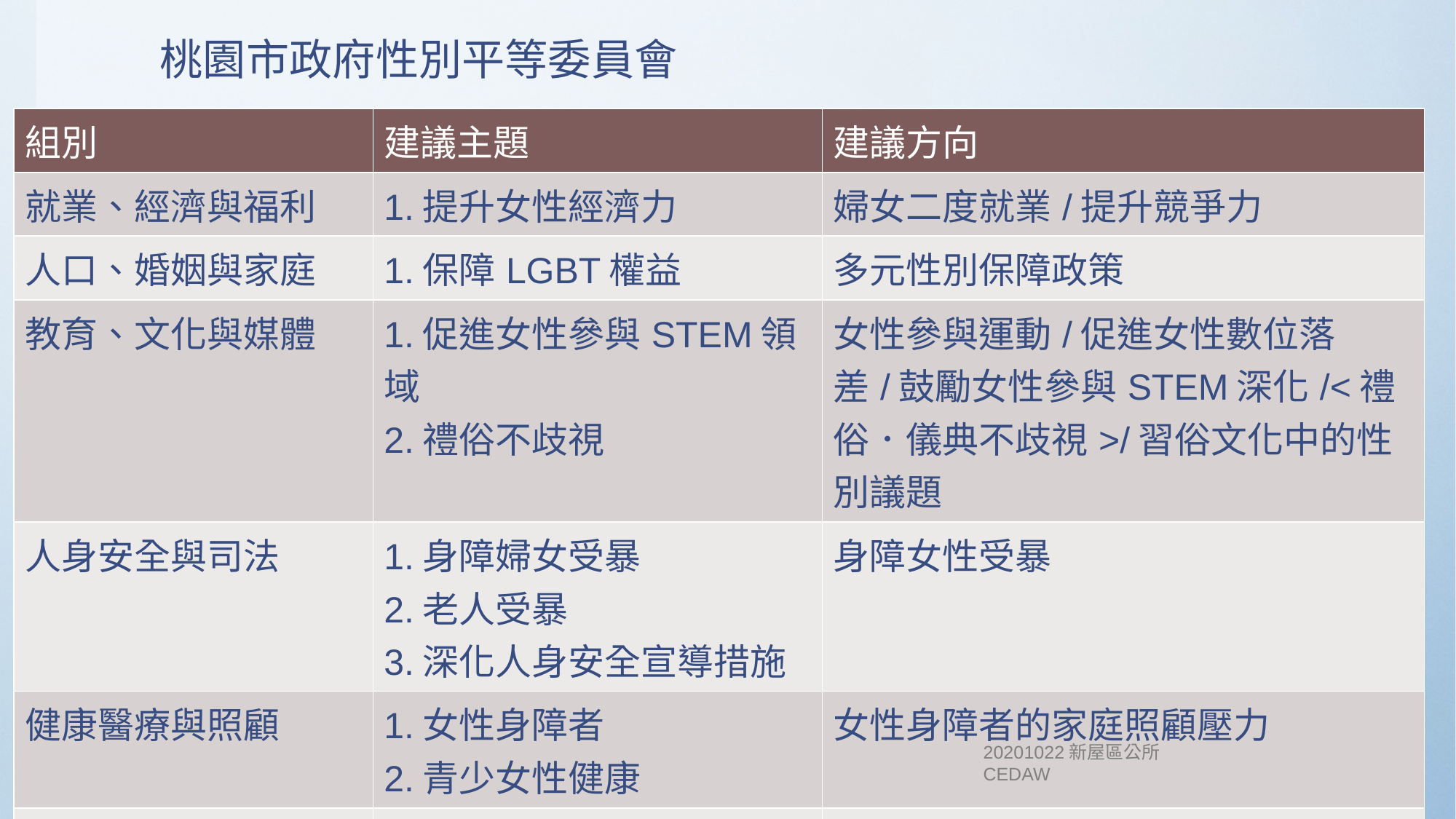

# 桃園市政府性別平等委員會
| 組別 | 建議主題 | 建議方向 |
| --- | --- | --- |
| 就業、經濟與福利 | 1.提升女性經濟力 | 婦女二度就業/提升競爭力 |
| 人口、婚姻與家庭 | 1.保障LGBT權益 | 多元性別保障政策 |
| 教育、文化與媒體 | 1.促進女性參與STEM領域 2.禮俗不歧視 | 女性參與運動/促進女性數位落差/鼓勵女性參與STEM深化/<禮俗．儀典不歧視>/習俗文化中的性別議題 |
| 人身安全與司法 | 1.身障婦女受暴 2.老人受暴 3.深化人身安全宣導措施 | 身障女性受暴 |
| 健康醫療與照顧 | 1.女性身障者 2.青少女性健康 | 女性身障者的家庭照顧壓力 |
| 環境與交通 | 1.防災與性別 2.友善環境與交通 | 了解女性在災害防治的角色與貢獻 |
20201022新屋區公所CEDAW